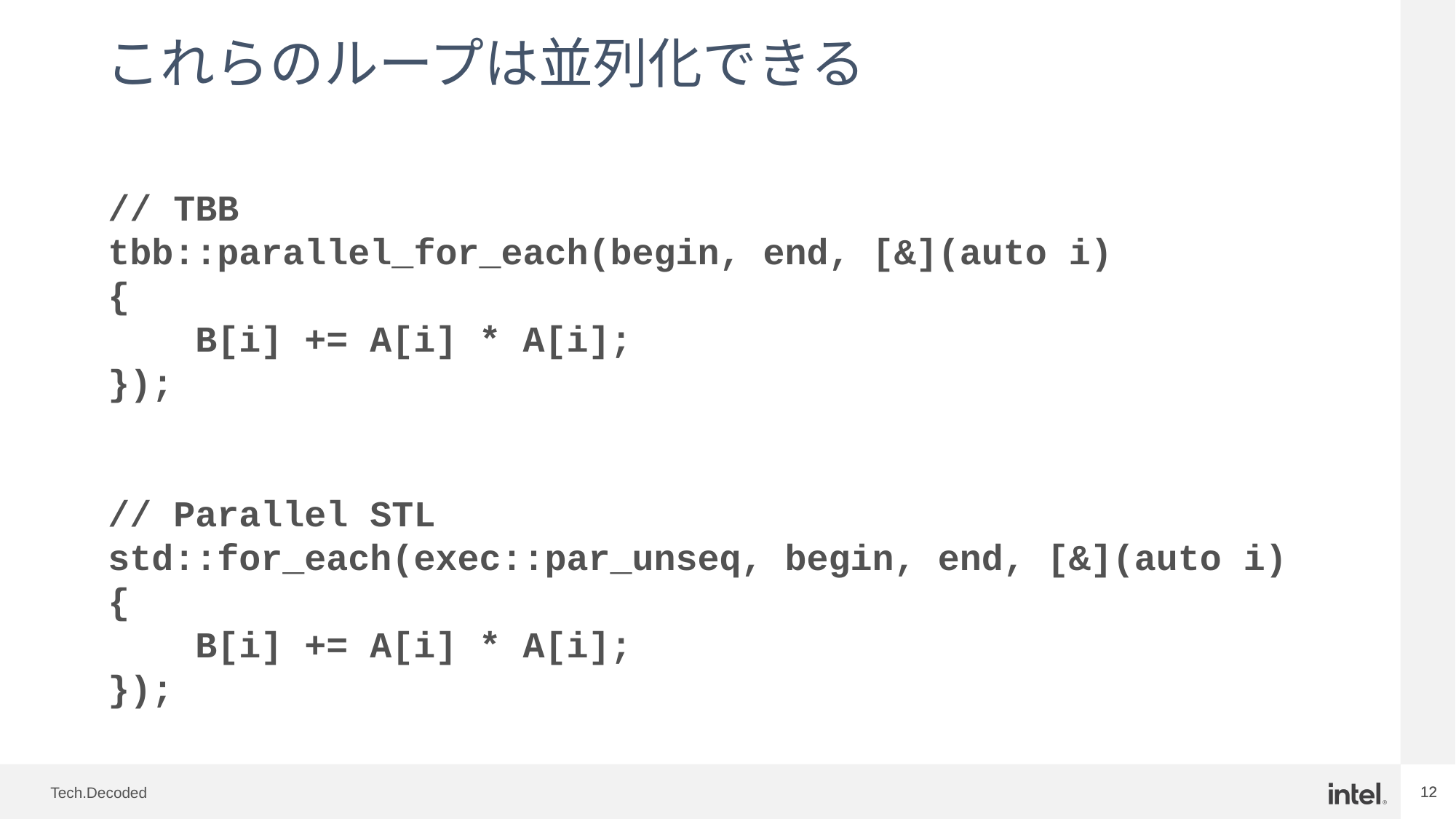

これらのループは並列化できる
// TBB
tbb::parallel_for_each(begin, end, [&](auto i)
{
    B[i] += A[i] * A[i];
});

// Parallel STL
std::for_each(exec::par_unseq, begin, end, [&](auto i)
{
    B[i] += A[i] * A[i];
});